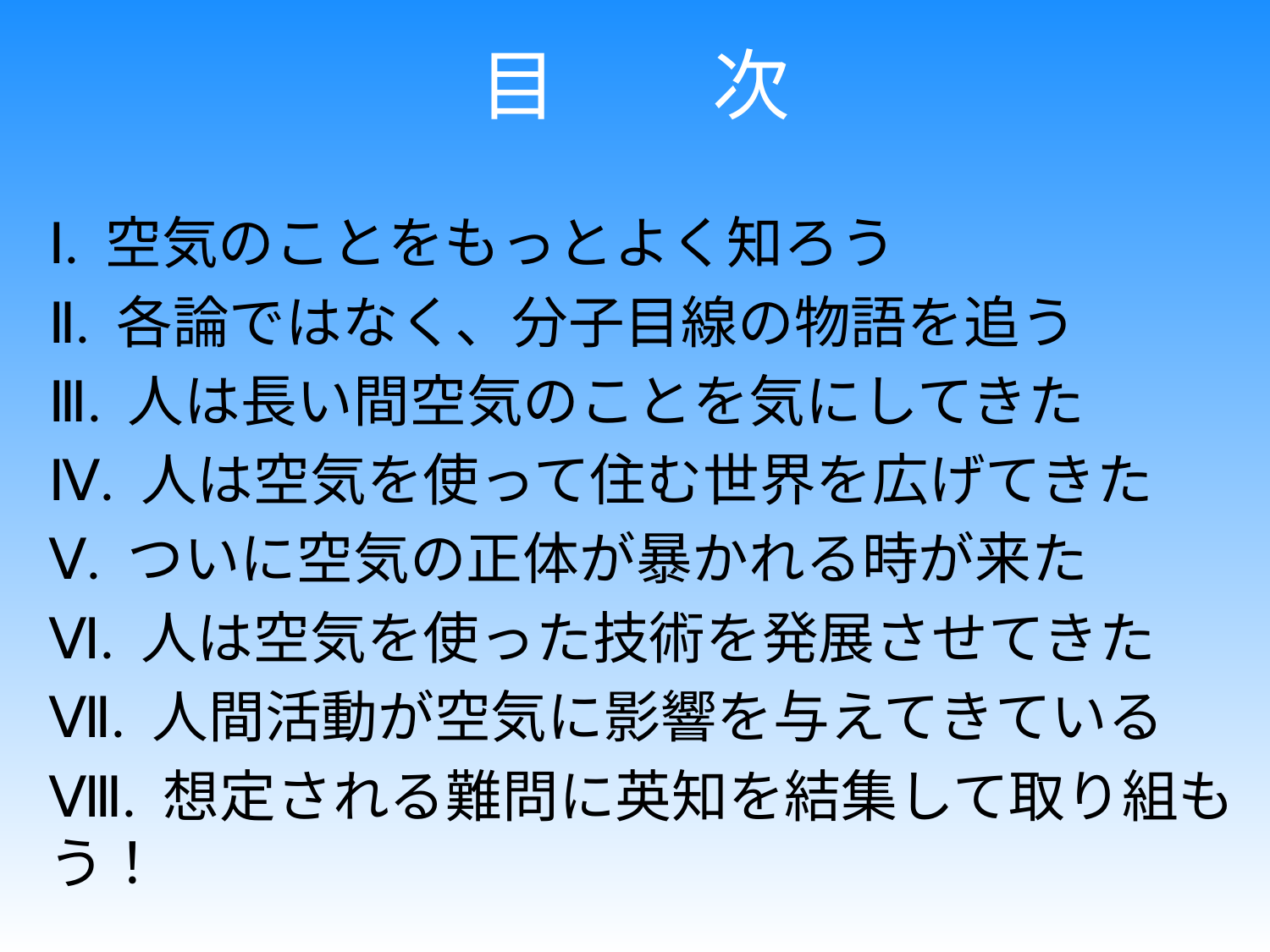

# 目　　次
Ⅰ. 空気のことをもっとよく知ろう
Ⅱ. 各論ではなく、分子目線の物語を追う
Ⅲ. 人は長い間空気のことを気にしてきた
Ⅳ. 人は空気を使って住む世界を広げてきた
Ⅴ. ついに空気の正体が暴かれる時が来た
Ⅵ. 人は空気を使った技術を発展させてきた
Ⅶ. 人間活動が空気に影響を与えてきている
Ⅷ. 想定される難問に英知を結集して取り組もう！